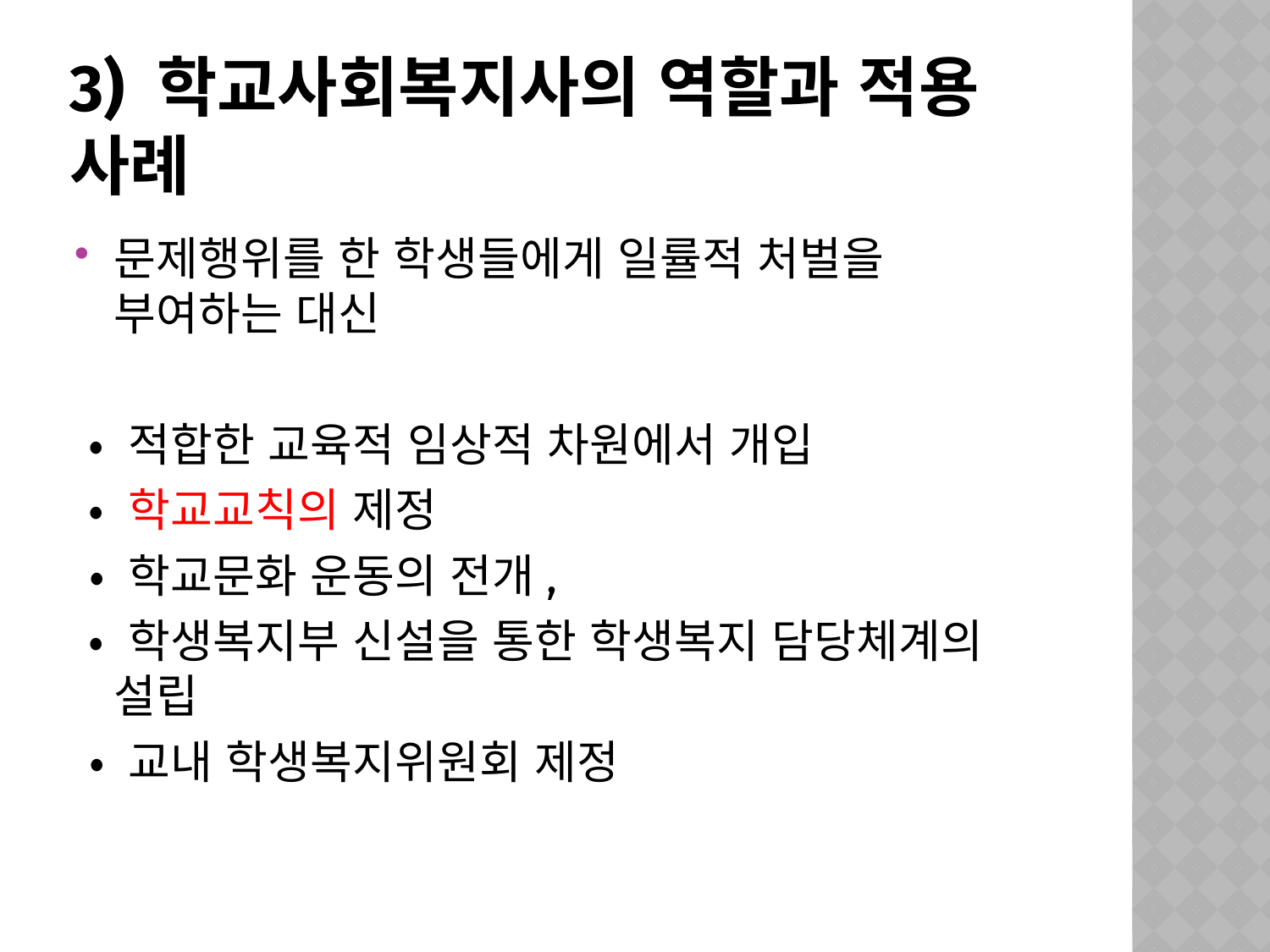

# 3) 학교사회복지사의 역할과 적용 사례
문제행위를 한 학생들에게 일률적 처벌을 부여하는 대신

 • 적합한 교육적 임상적 차원에서 개입
 • 학교교칙의 제정
 • 학교문화 운동의 전개,
 • 학생복지부 신설을 통한 학생복지 담당체계의 설립
 • 교내 학생복지위원회 제정